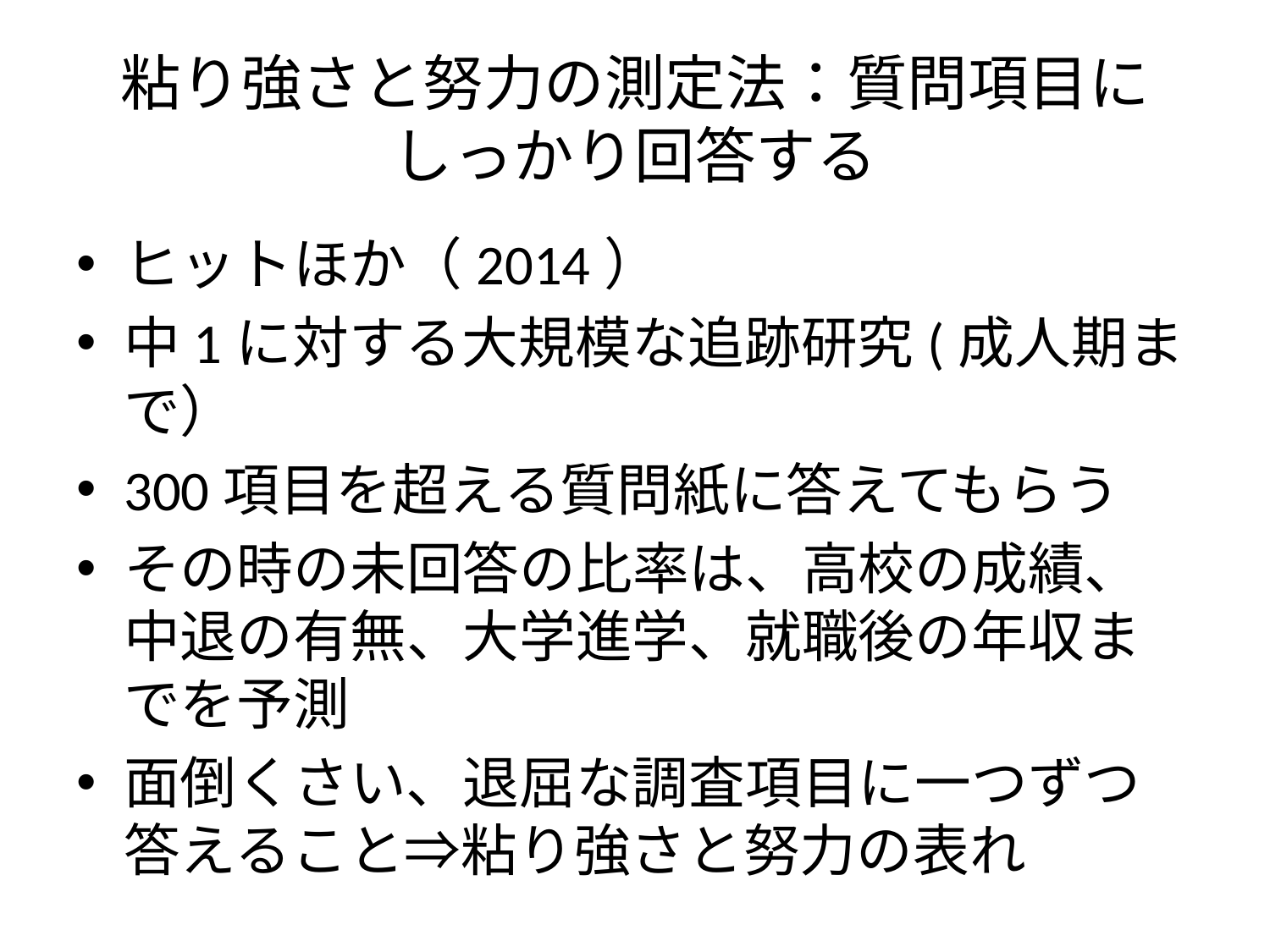

# 粘り強さと努力の測定法：質問項目にしっかり回答する
ヒットほか（2014）
中1に対する大規模な追跡研究(成人期まで）
300項目を超える質問紙に答えてもらう
その時の未回答の比率は、高校の成績、中退の有無、大学進学、就職後の年収までを予測
面倒くさい、退屈な調査項目に一つずつ答えること⇒粘り強さと努力の表れ